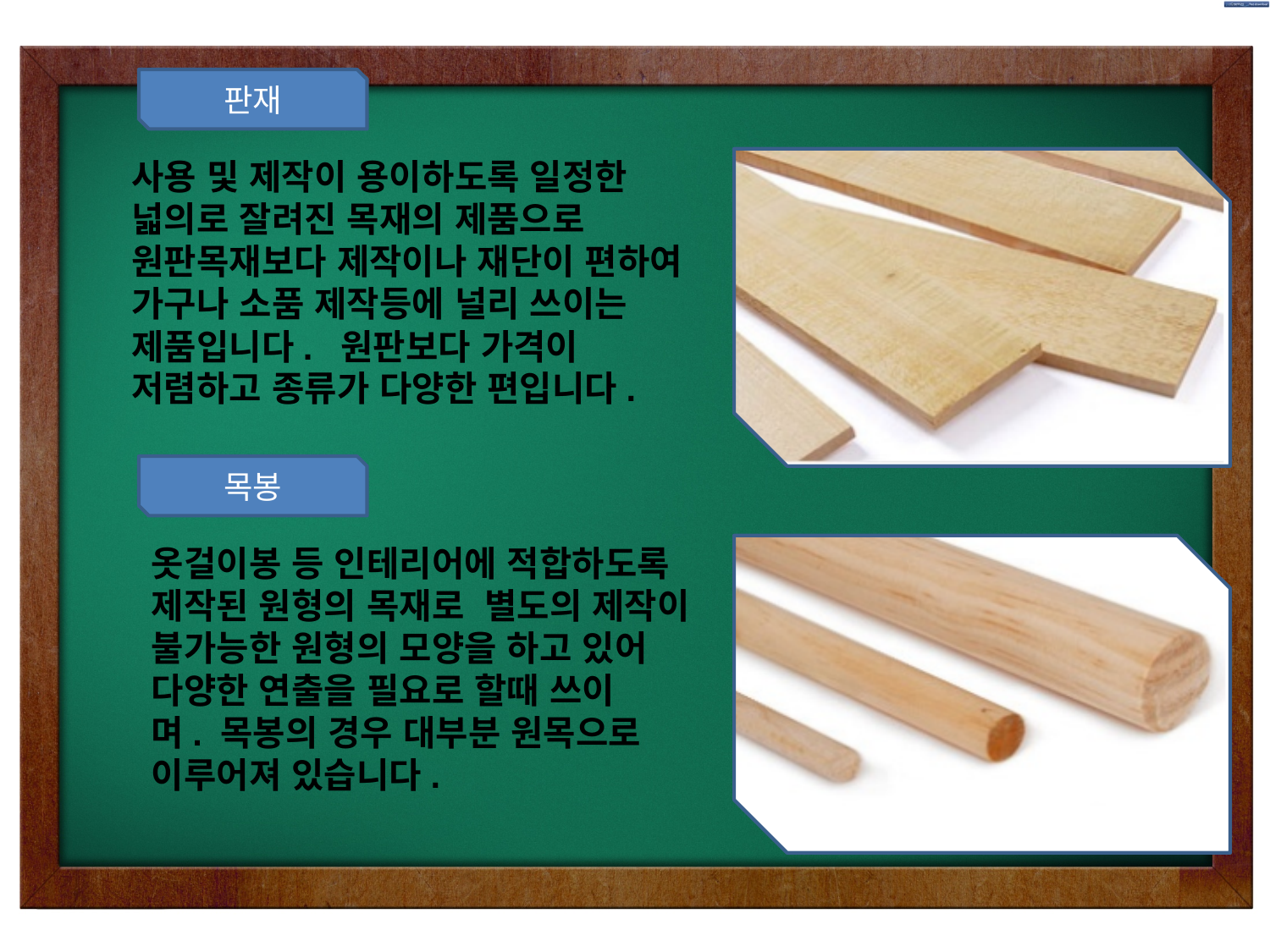

판재
사용 및 제작이 용이하도록 일정한 넓의로 잘려진 목재의 제품으로  원판목재보다 제작이나 재단이 편하여 가구나 소품 제작등에 널리 쓰이는 제품입니다.  원판보다 가격이 저렴하고 종류가 다양한 편입니다.

목봉
옷걸이봉 등 인테리어에 적합하도록 제작된 원형의 목재로  별도의 제작이 불가능한 원형의 모양을 하고 있어 다양한 연출을 필요로 할때 쓰이며. 목봉의 경우 대부분 원목으로 이루어져 있습니다.